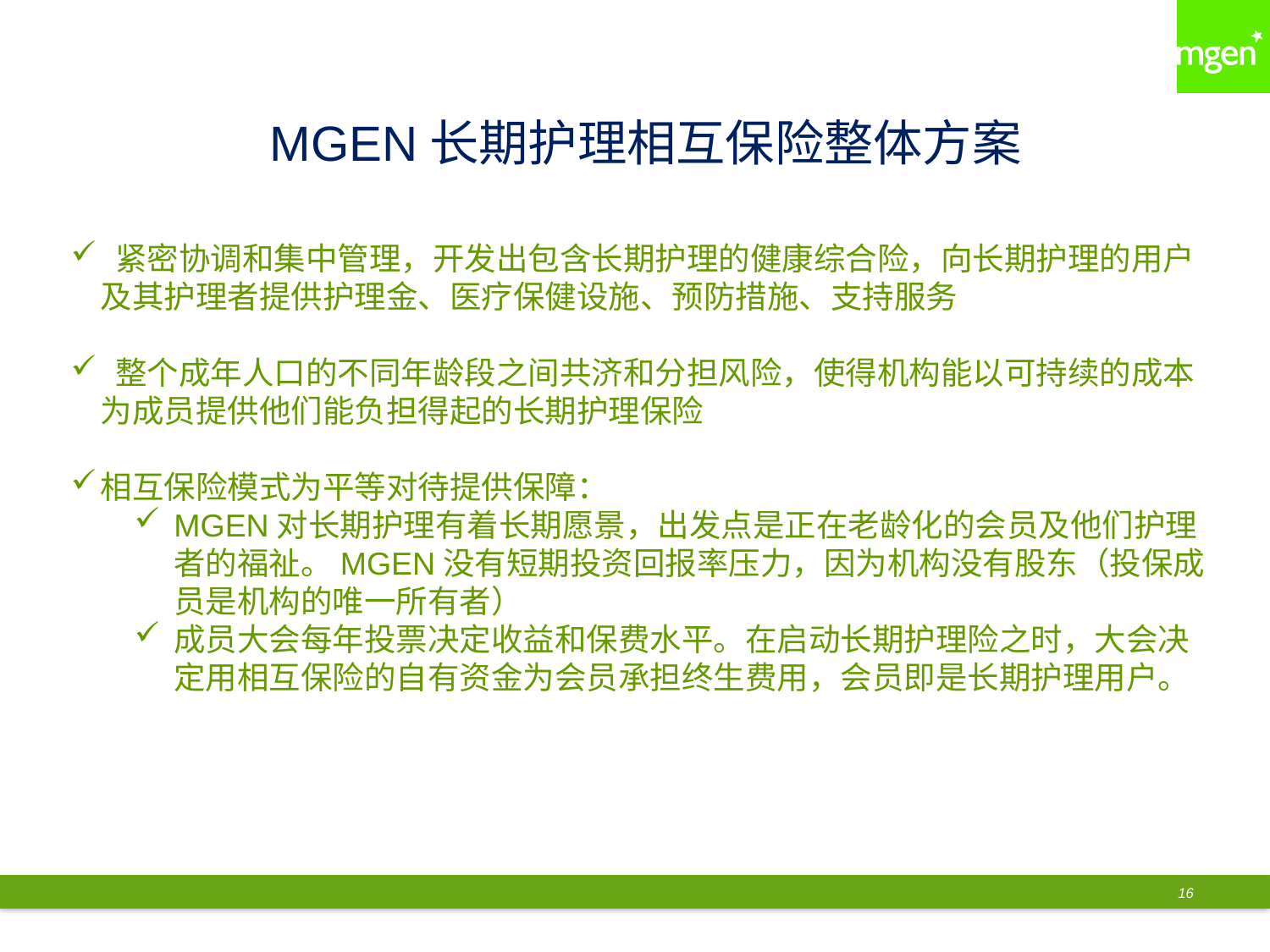

# MGEN长期护理相互保险整体方案
 紧密协调和集中管理，开发出包含长期护理的健康综合险，向长期护理的用户及其护理者提供护理金、医疗保健设施、预防措施、支持服务

 整个成年人口的不同年龄段之间共济和分担风险，使得机构能以可持续的成本为成员提供他们能负担得起的长期护理保险

相互保险模式为平等对待提供保障：
MGEN对长期护理有着长期愿景，出发点是正在老龄化的会员及他们护理者的福祉。MGEN没有短期投资回报率压力，因为机构没有股东（投保成员是机构的唯一所有者）
成员大会每年投票决定收益和保费水平。在启动长期护理险之时，大会决定用相互保险的自有资金为会员承担终生费用，会员即是长期护理用户。

16